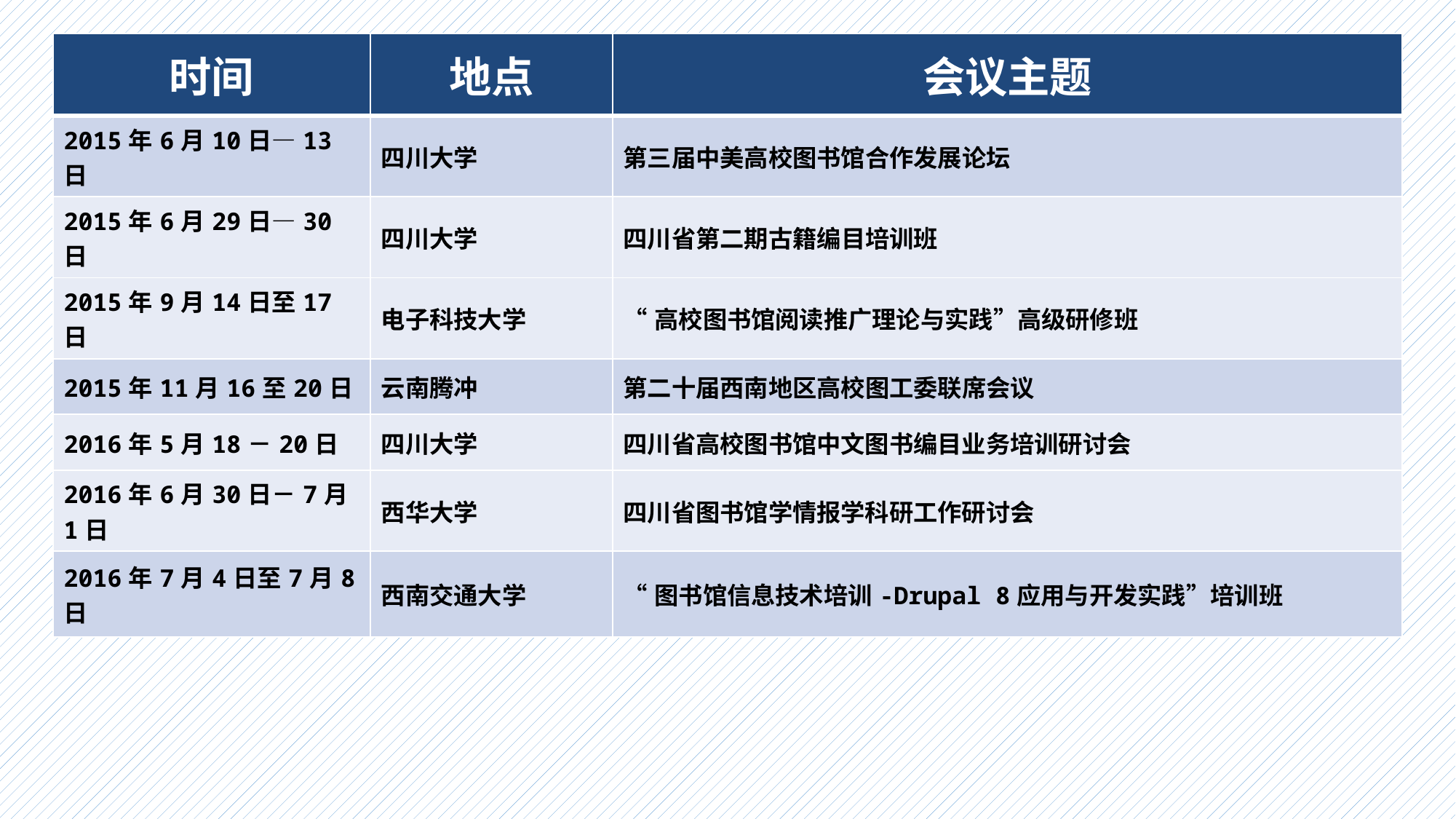

| 时间 | 地点 | 会议主题 |
| --- | --- | --- |
| 2015年6月10日—13日 | 四川大学 | 第三届中美高校图书馆合作发展论坛 |
| 2015年6月29日—30日 | 四川大学 | 四川省第二期古籍编目培训班 |
| 2015年9月14日至17日 | 电子科技大学 | “高校图书馆阅读推广理论与实践”高级研修班 |
| 2015年11月16至20日 | 云南腾冲 | 第二十届西南地区高校图工委联席会议 |
| 2016年5月18－20日 | 四川大学 | 四川省高校图书馆中文图书编目业务培训研讨会 |
| 2016年6月30日－7月1日 | 西华大学 | 四川省图书馆学情报学科研工作研讨会 |
| 2016年7月4日至7月8日 | 西南交通大学 | “图书馆信息技术培训-Drupal 8应用与开发实践”培训班 |